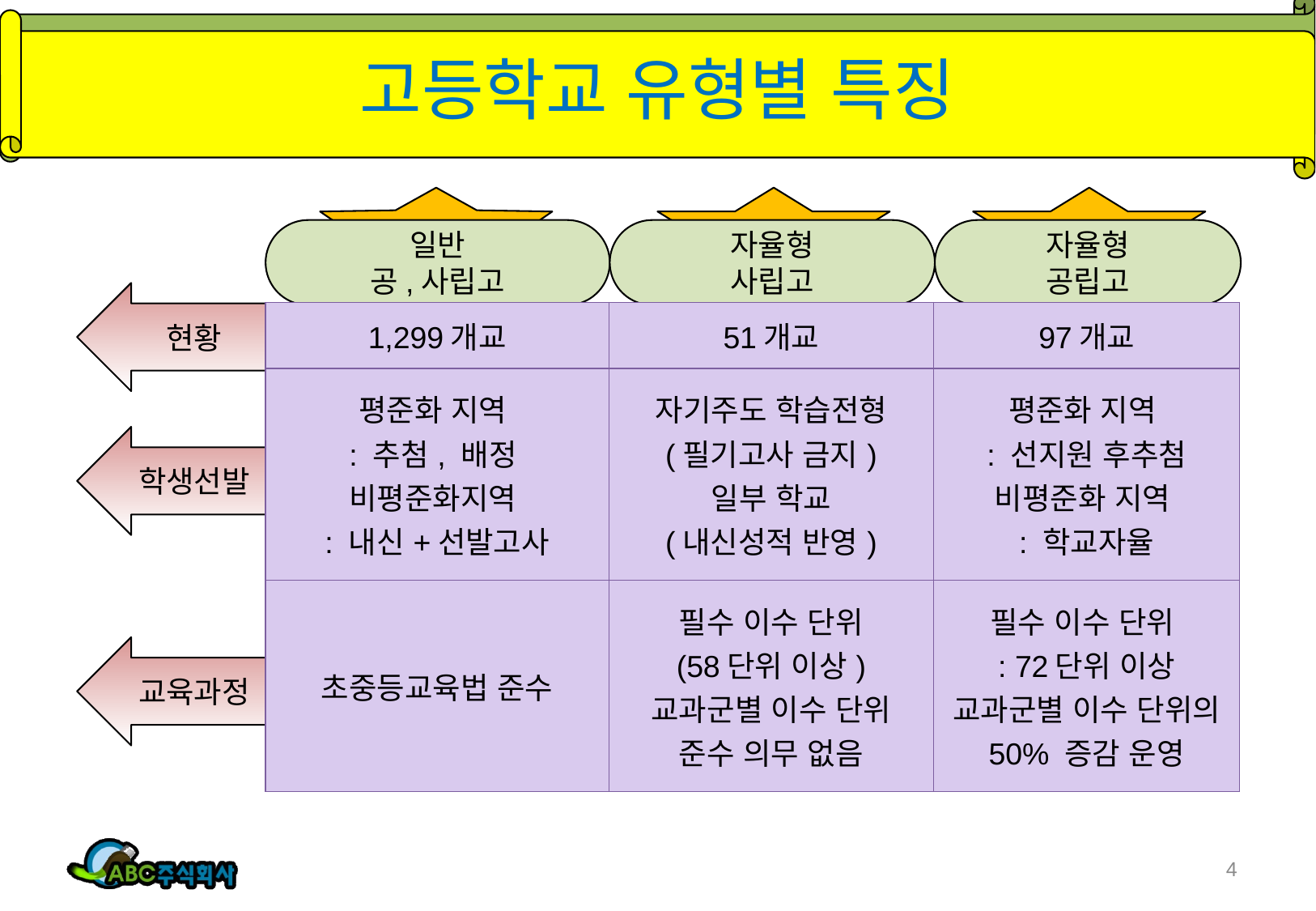

# 고등학교 유형별 특징

일반
공,사립고
자율형
사립고
자율형
공립고
현황
| 1,299개교 | 51개교 | 97개교 |
| --- | --- | --- |
| 평준화 지역 : 추첨, 배정 비평준화지역 : 내신+선발고사 | 자기주도 학습전형 (필기고사 금지) 일부 학교 (내신성적 반영) | 평준화 지역 : 선지원 후추첨 비평준화 지역 : 학교자율 |
| 초중등교육법 준수 | 필수 이수 단위 (58단위 이상) 교과군별 이수 단위 준수 의무 없음 | 필수 이수 단위 : 72단위 이상 교과군별 이수 단위의 50% 증감 운영 |
학생선발
교육과정
4